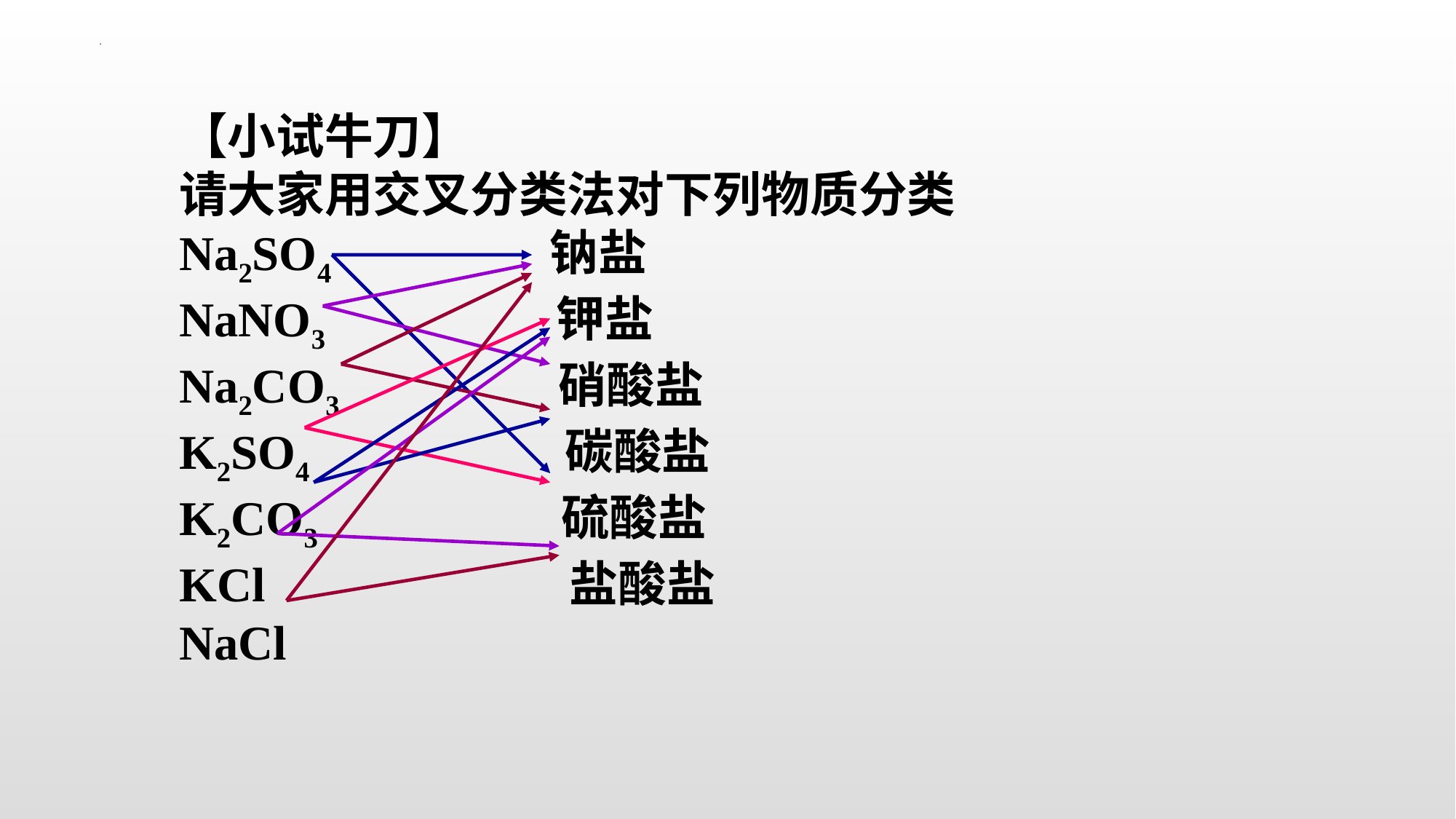

【小试牛刀】
请大家用交叉分类法对下列物质分类
Na2SO4                 钠盐
NaNO3                  钾盐
Na2CO3                 硝酸盐
K2SO4                    碳酸盐
K2CO3                   硫酸盐
KCl                        盐酸盐
NaCl